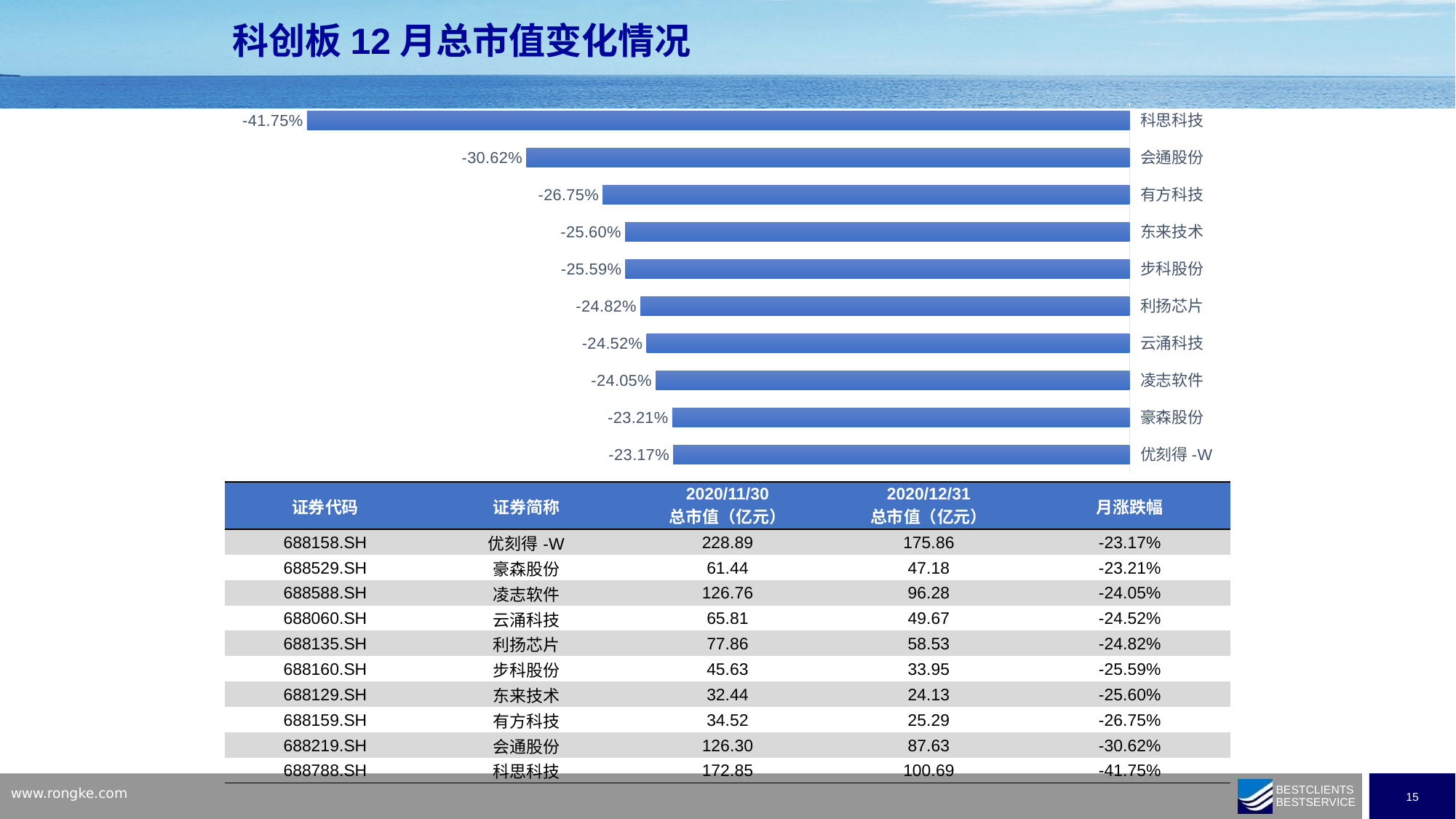

科创板12月总市值变化情况

### Chart

| Category |  |
|---|---|
| 优刻得-W | -0.23167808211696939 |
| 豪森股份 | -0.2320833333333333 |
| 凌志软件 | -0.24045464298787034 |
| 云涌科技 | -0.2451677607585705 |
| 利扬芯片 | -0.24824839353122574 |
| 步科股份 | -0.2558910162002944 |
| 东来技术 | -0.25601183869774324 |
| 有方科技 | -0.2674629823305994 |
| 会通股份 | -0.3061819592567081 |
| 科思科技 | -0.41749699888633374 |
| 证券代码 | 证券简称 | 2020/11/30 总市值（亿元） | 2020/12/31 总市值（亿元） | 月涨跌幅 |
| --- | --- | --- | --- | --- |
| 688158.SH | 优刻得-W | 228.89 | 175.86 | -23.17% |
| 688529.SH | 豪森股份 | 61.44 | 47.18 | -23.21% |
| 688588.SH | 凌志软件 | 126.76 | 96.28 | -24.05% |
| 688060.SH | 云涌科技 | 65.81 | 49.67 | -24.52% |
| 688135.SH | 利扬芯片 | 77.86 | 58.53 | -24.82% |
| 688160.SH | 步科股份 | 45.63 | 33.95 | -25.59% |
| 688129.SH | 东来技术 | 32.44 | 24.13 | -25.60% |
| 688159.SH | 有方科技 | 34.52 | 25.29 | -26.75% |
| 688219.SH | 会通股份 | 126.30 | 87.63 | -30.62% |
| 688788.SH | 科思科技 | 172.85 | 100.69 | -41.75% |